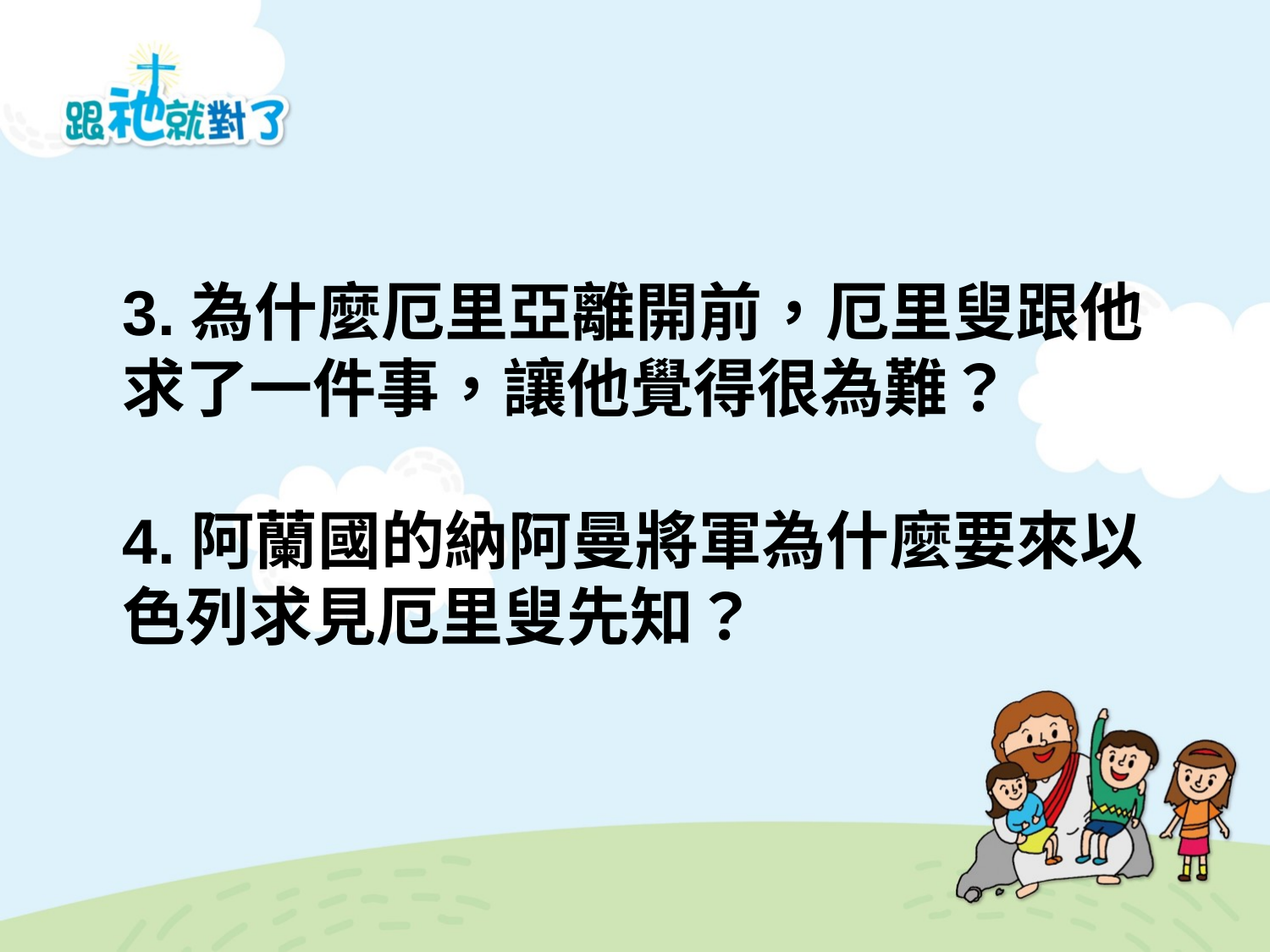

3.為什麼厄里亞離開前，厄里叟跟他求了一件事，讓他覺得很為難？

4.阿蘭國的納阿曼將軍為什麼要來以色列求見厄里叟先知？